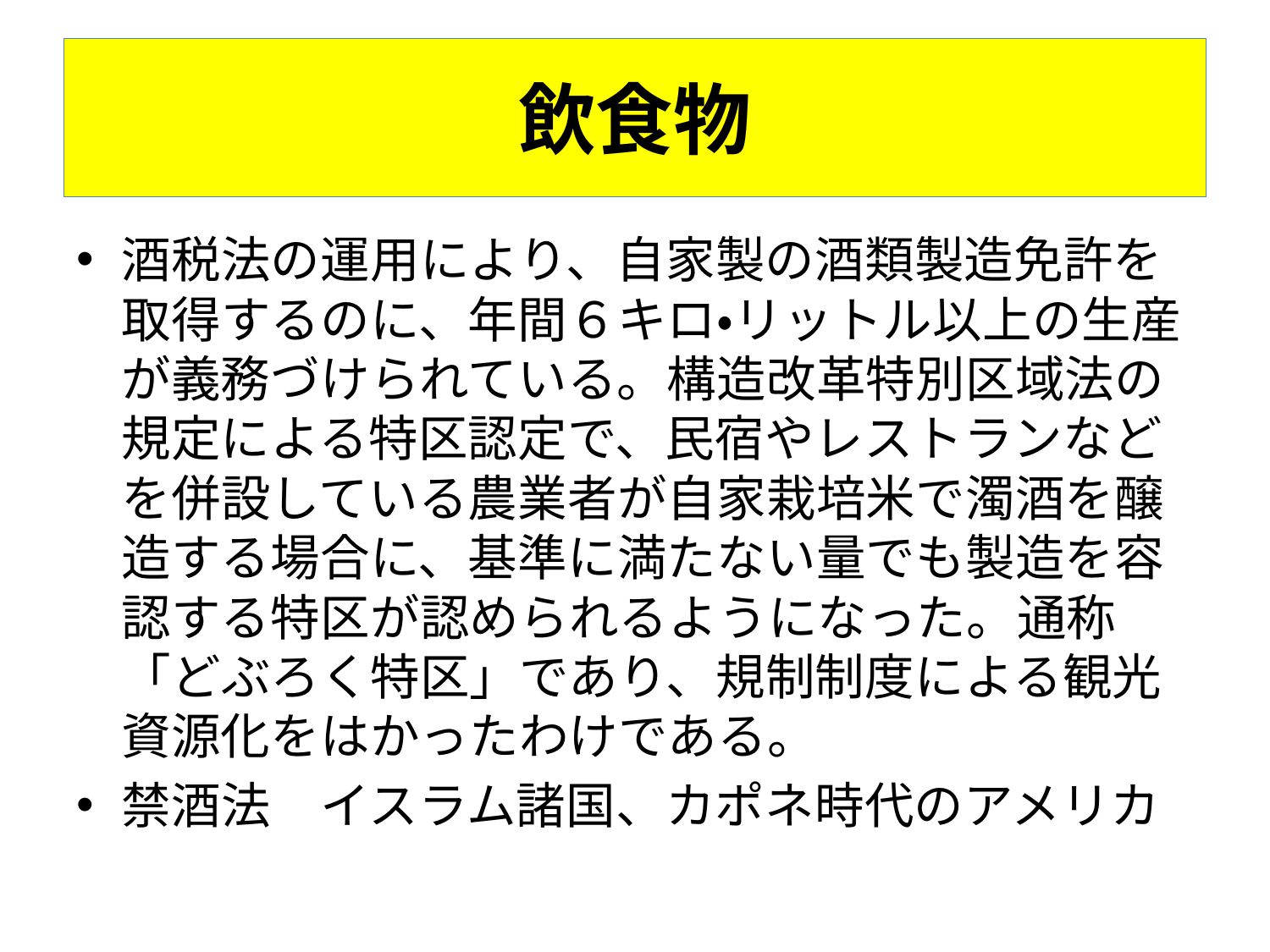

# 飲食物
酒税法の運用により、自家製の酒類製造免許を取得するのに、年間６キロ・リットル以上の生産が義務づけられている。構造改革特別区域法の規定による特区認定で、民宿やレストランなどを併設している農業者が自家栽培米で濁酒を醸造する場合に、基準に満たない量でも製造を容認する特区が認められるようになった。通称「どぶろく特区」であり、規制制度による観光資源化をはかったわけである。
禁酒法　イスラム諸国、カポネ時代のアメリカ